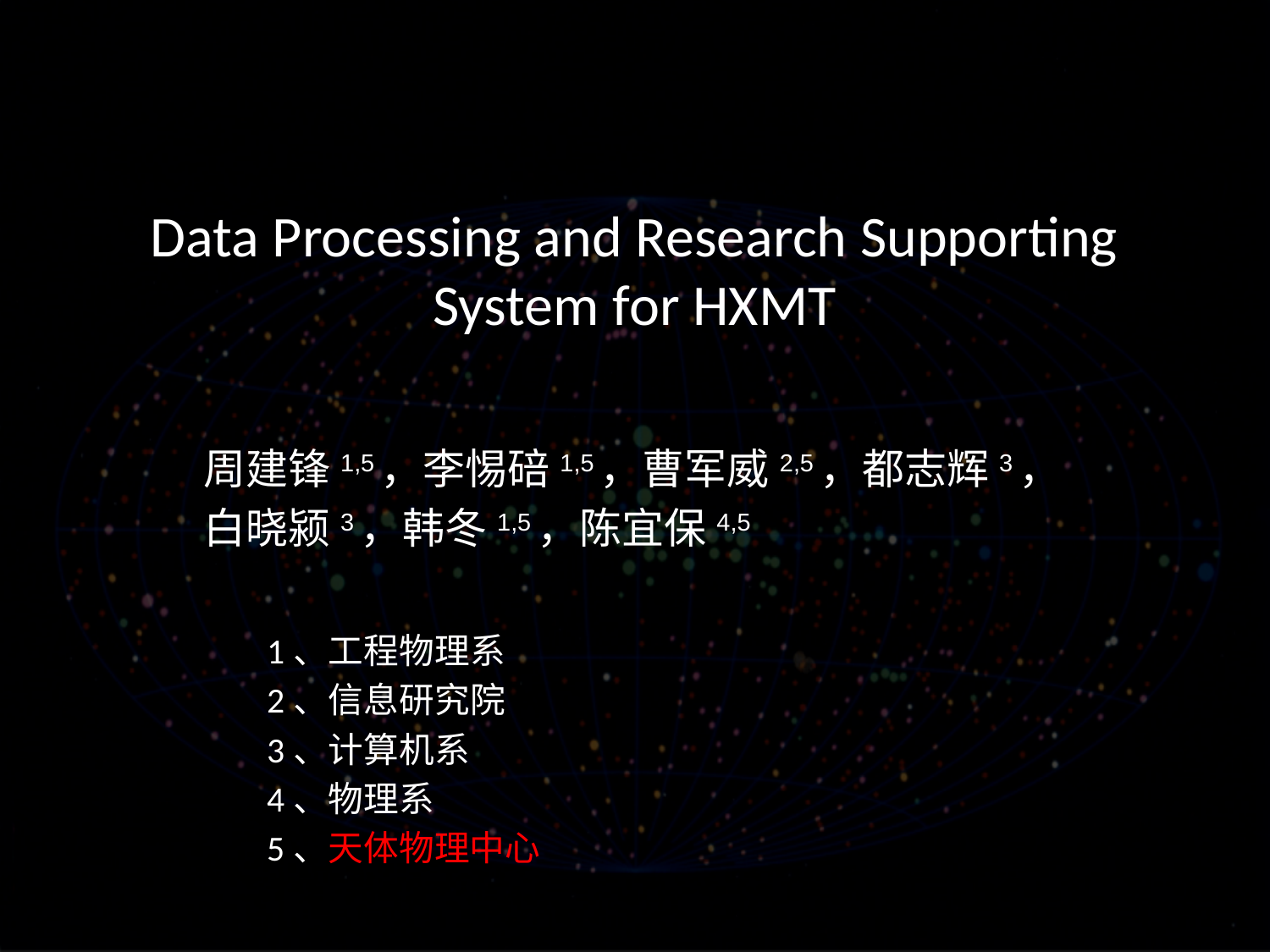

# Data Processing and Research Supporting System for HXMT
周建锋1,5，李惕碚1,5，曹军威2,5，都志辉3，
白晓颍3，韩冬1,5，陈宜保4,5

1、工程物理系
2、信息研究院
3、计算机系
4、物理系
5、天体物理中心